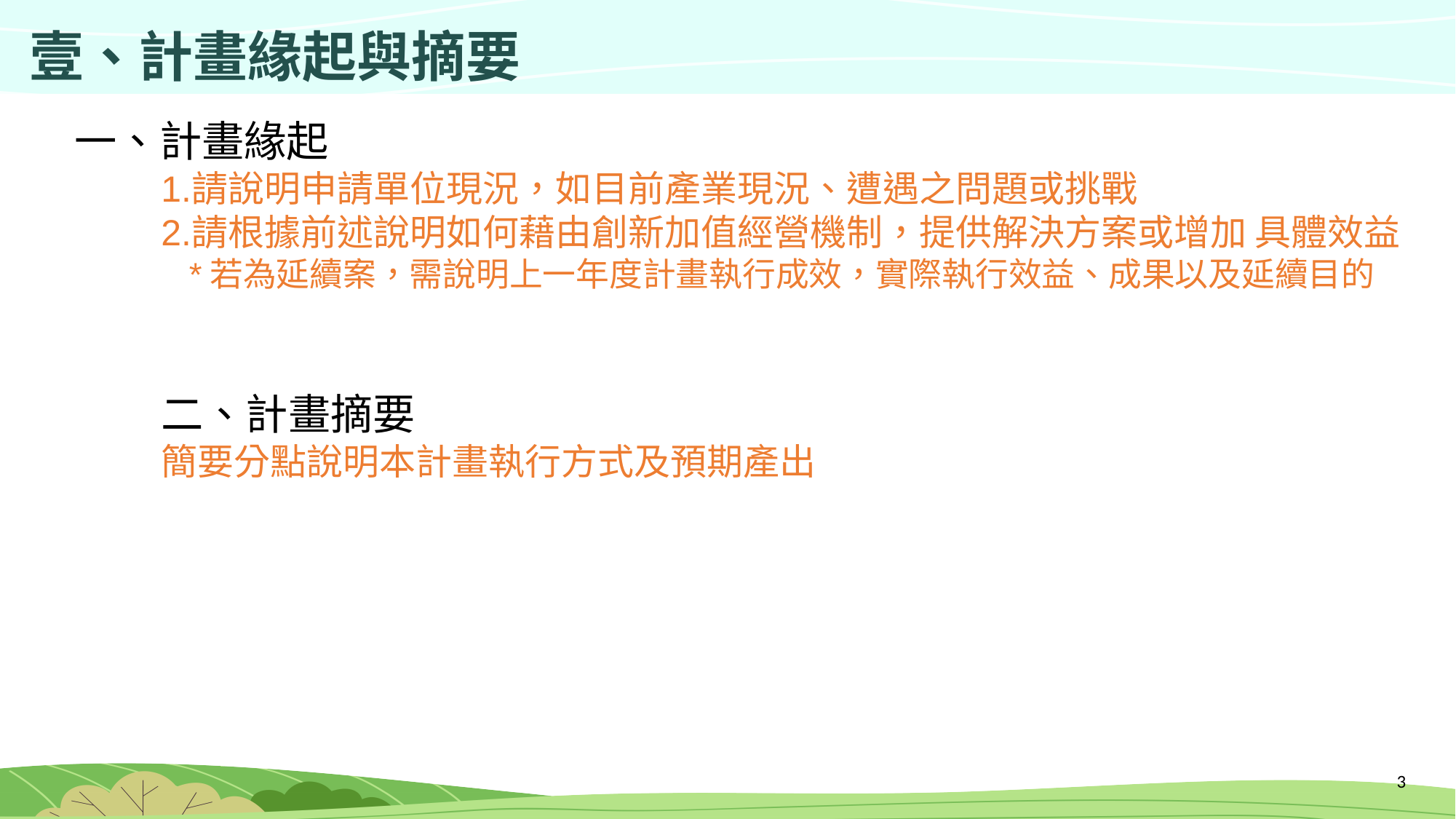

壹、計畫緣起與摘要
一、計畫緣起
請說明申請單位現況，如目前產業現況、遭遇之問題或挑戰
請根據前述說明如何藉由創新加值經營機制，提供解決方案或增加 具體效益
   *若為延續案，需說明上一年度計畫執行成效，實際執行效益、成果以及延續目的

二、計畫摘要
簡要分點說明本計畫執行方式及預期產出
3